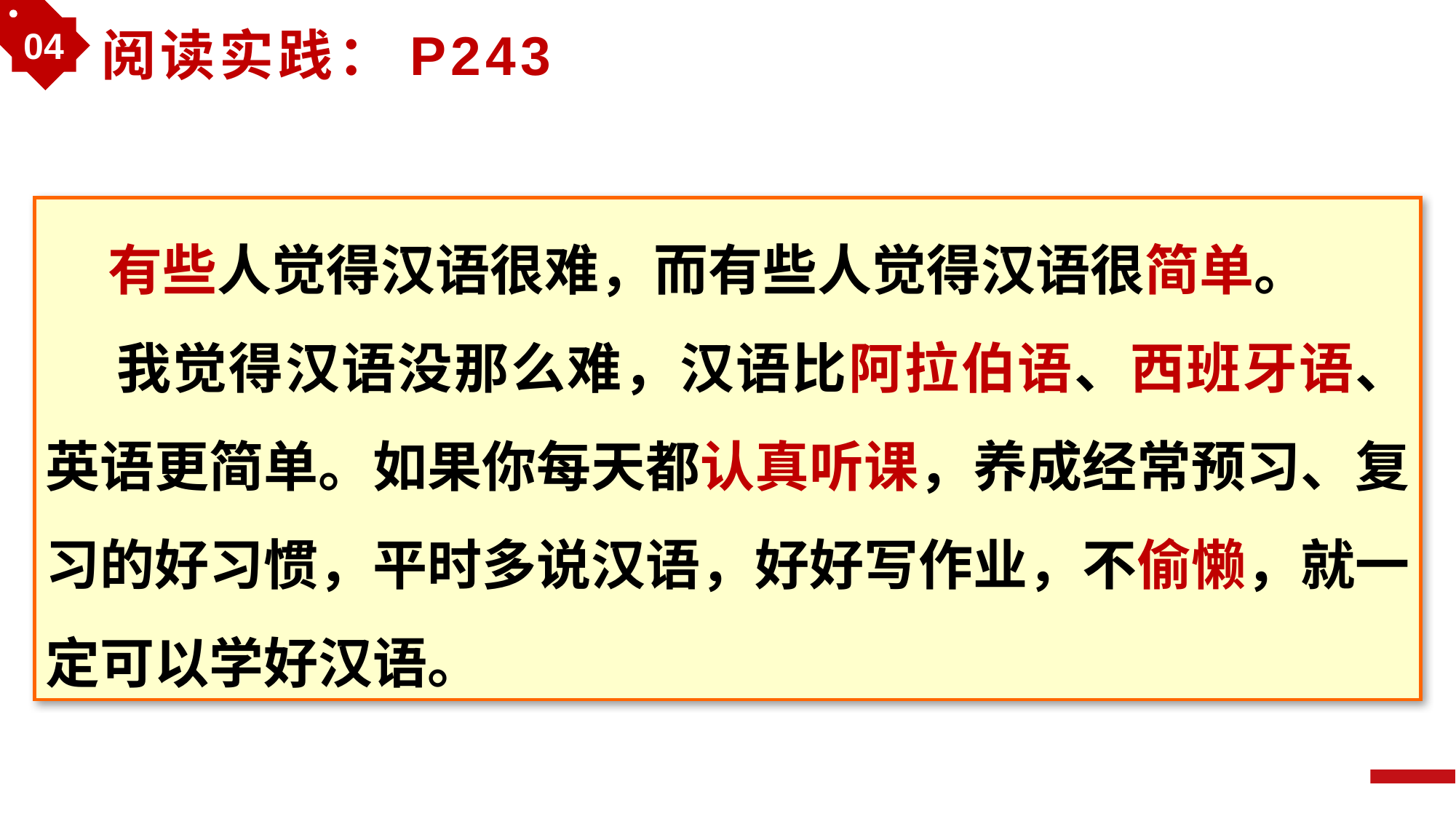

04
阅读实践：P243
    有些人觉得汉语很难，而有些人觉得汉语很简单。
    我觉得汉语没那么难，汉语比阿拉伯语、西班牙语、英语更简单。如果你每天都认真听课，养成经常预习、复习的好习惯，平时多说汉语，好好写作业，不偷懒，就一定可以学好汉语。